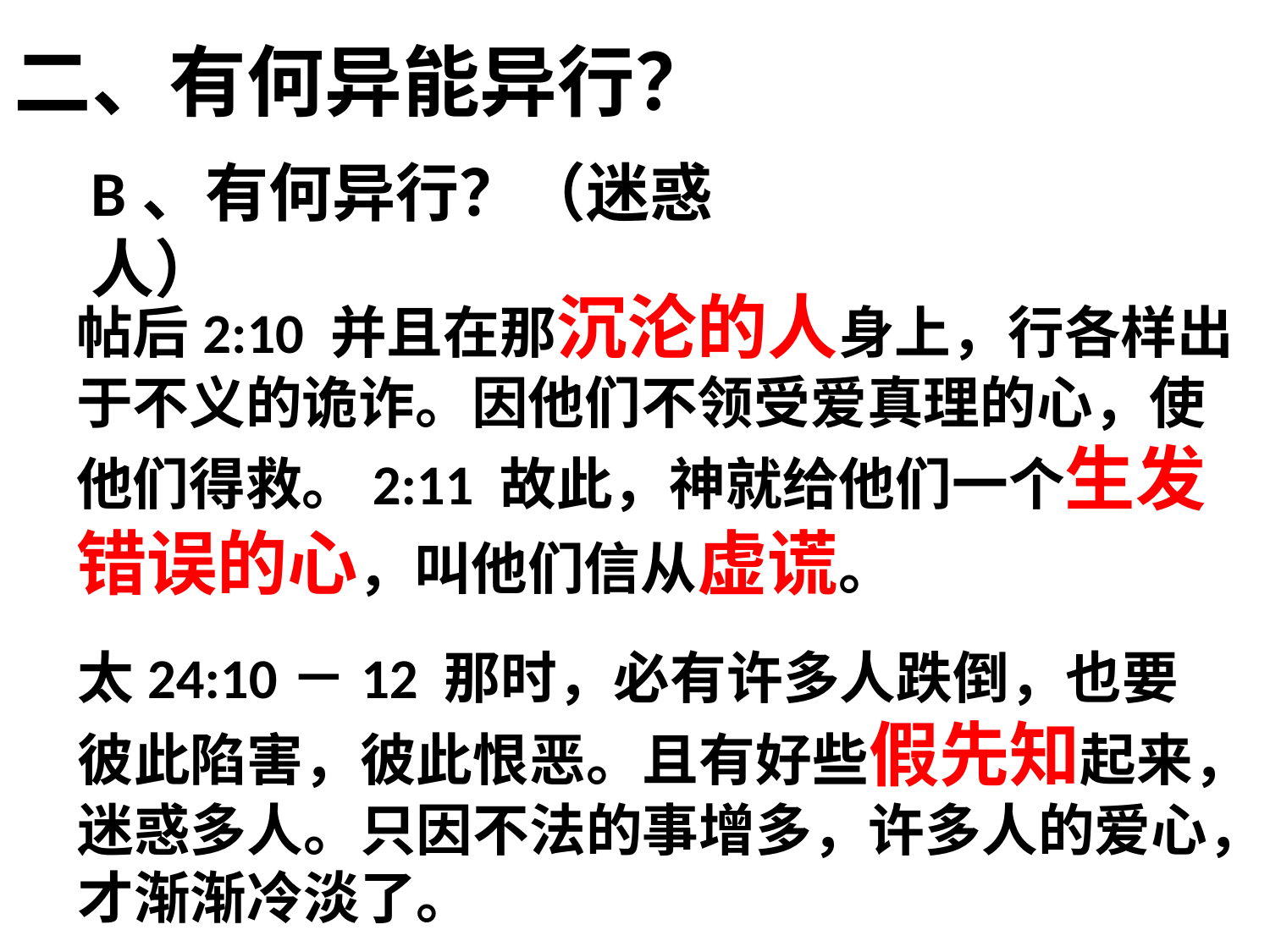

# 二、有何异能异行？
B、有何异行？（迷惑人）
帖后2:10 并且在那沉沦的人身上，行各样出于不义的诡诈。因他们不领受爱真理的心，使他们得救。2:11 故此，神就给他们一个生发错误的心，叫他们信从虚谎。
太24:10－12 那时，必有许多人跌倒，也要彼此陷害，彼此恨恶。且有好些假先知起来，迷惑多人。只因不法的事增多，许多人的爱心，才渐渐冷淡了。